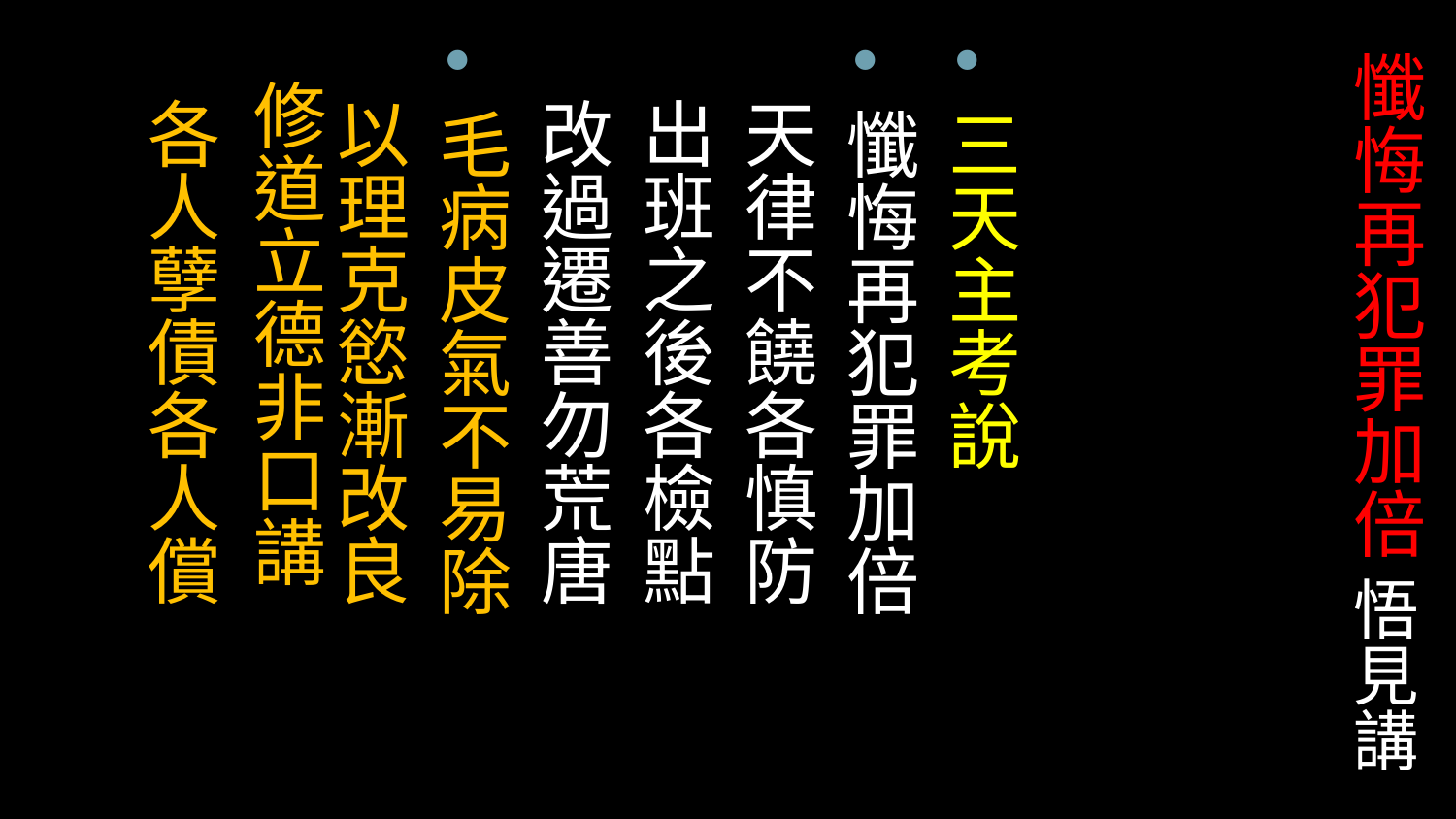

# 懺悔再犯罪加倍 悟見講
三天主考說
懺悔再犯罪加倍
  天律不饒各慎防
  出班之後各檢點
  改過遷善勿荒唐
毛病皮氣不易除
  以理克慾漸改良
  修道立德非口講
  各人孽債各人償